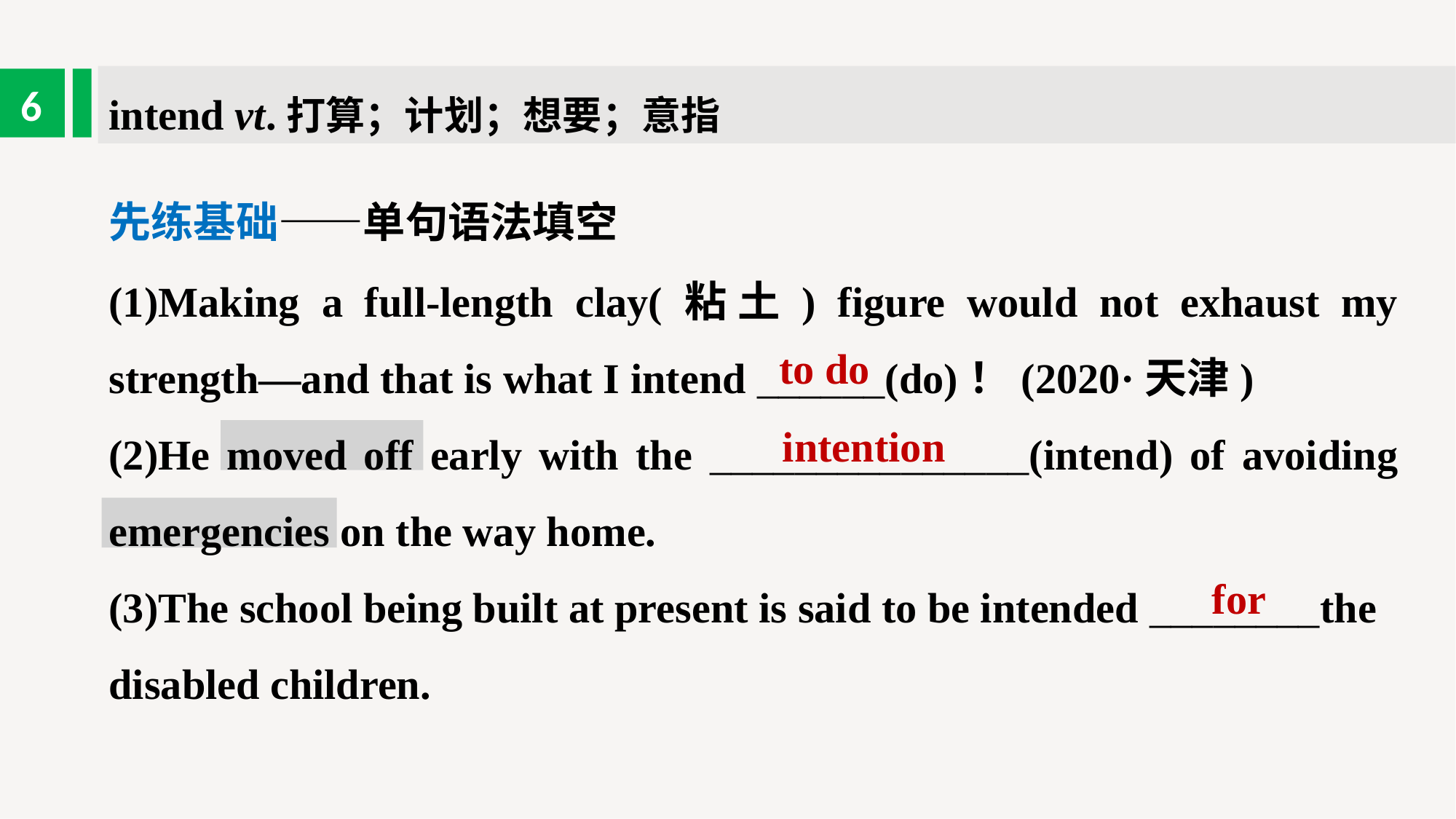

intend vt.打算；计划；想要；意指

6
先练基础——单句语法填空
(1)Making a full-length clay(粘土) figure would not exhaust my strength—and that is what I intend ______(do)！(2020·天津)
(2)He moved off early with the _______________(intend) of avoiding emergencies on the way home.
(3)The school being built at present is said to be intended ________the disabled children.
to do
intention

for